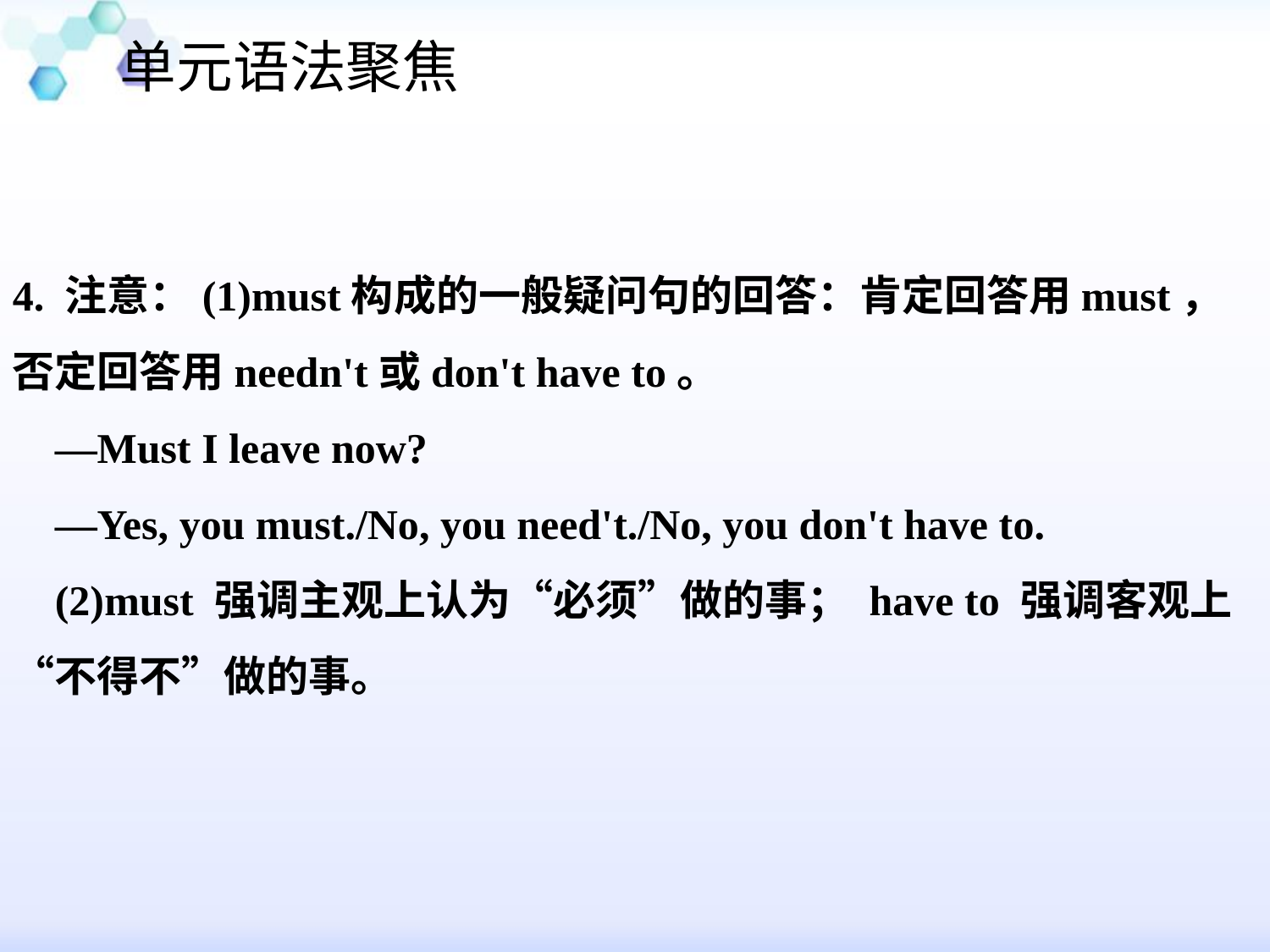

单元语法聚焦
#
4. 注意：(1)must构成的一般疑问句的回答：肯定回答用must，否定回答用needn't或don't have to。
    —Must I leave now?
    —Yes, you must./No, you need't./No, you don't have to.
    (2)must 强调主观上认为“必须”做的事； have to 强调客观上“不得不”做的事。